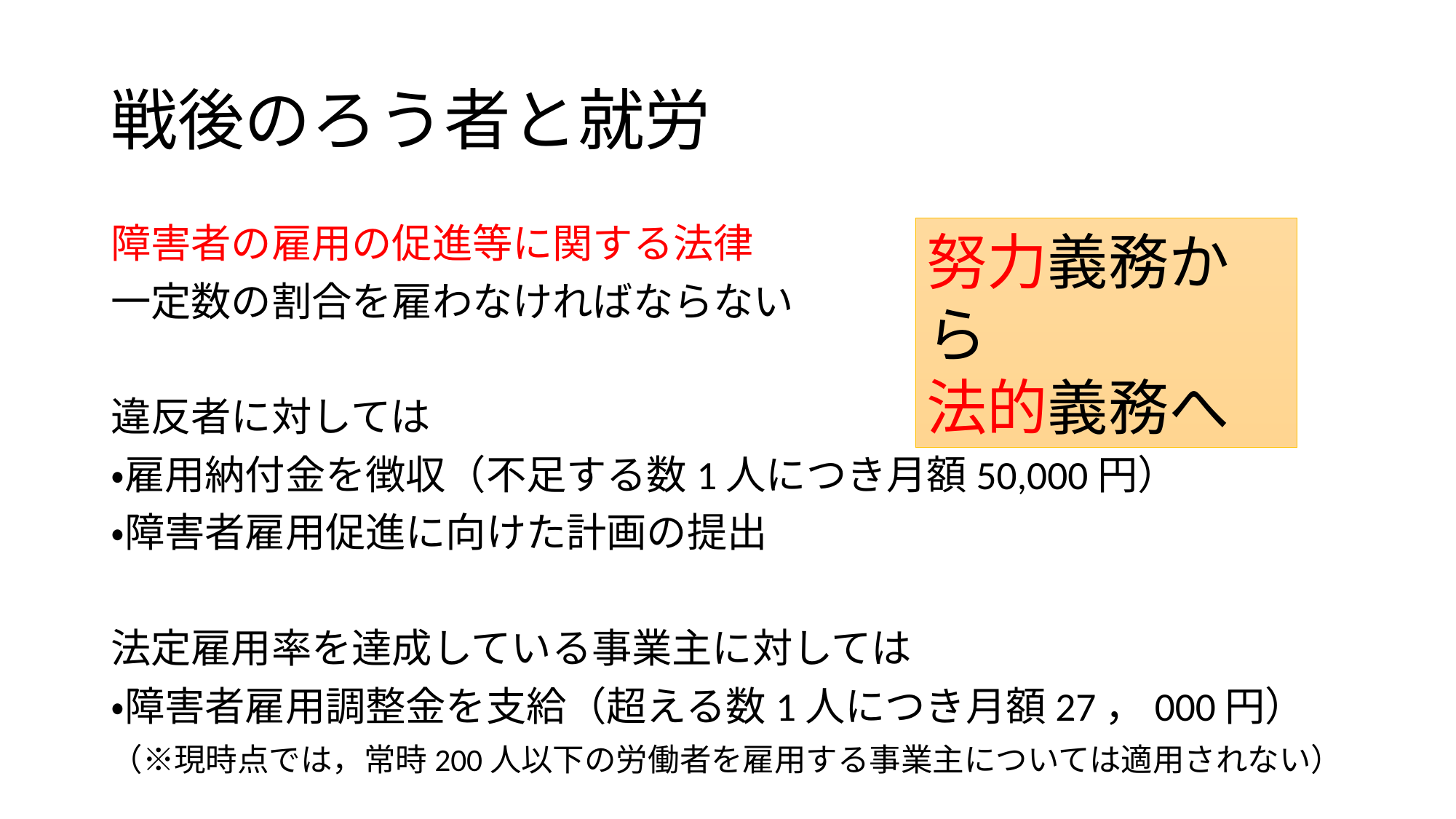

# 戦後のろう者と就労
障害者の雇用の促進等に関する法律
一定数の割合を雇わなければならない

違反者に対しては
・雇用納付金を徴収（不足する数1人につき月額50,000円）
・障害者雇用促進に向けた計画の提出

法定雇用率を達成している事業主に対しては
・障害者雇用調整金を支給（超える数1人につき月額27，000円）
（※現時点では，常時200人以下の労働者を雇用する事業主については適用されない）
努力義務から
法的義務へ